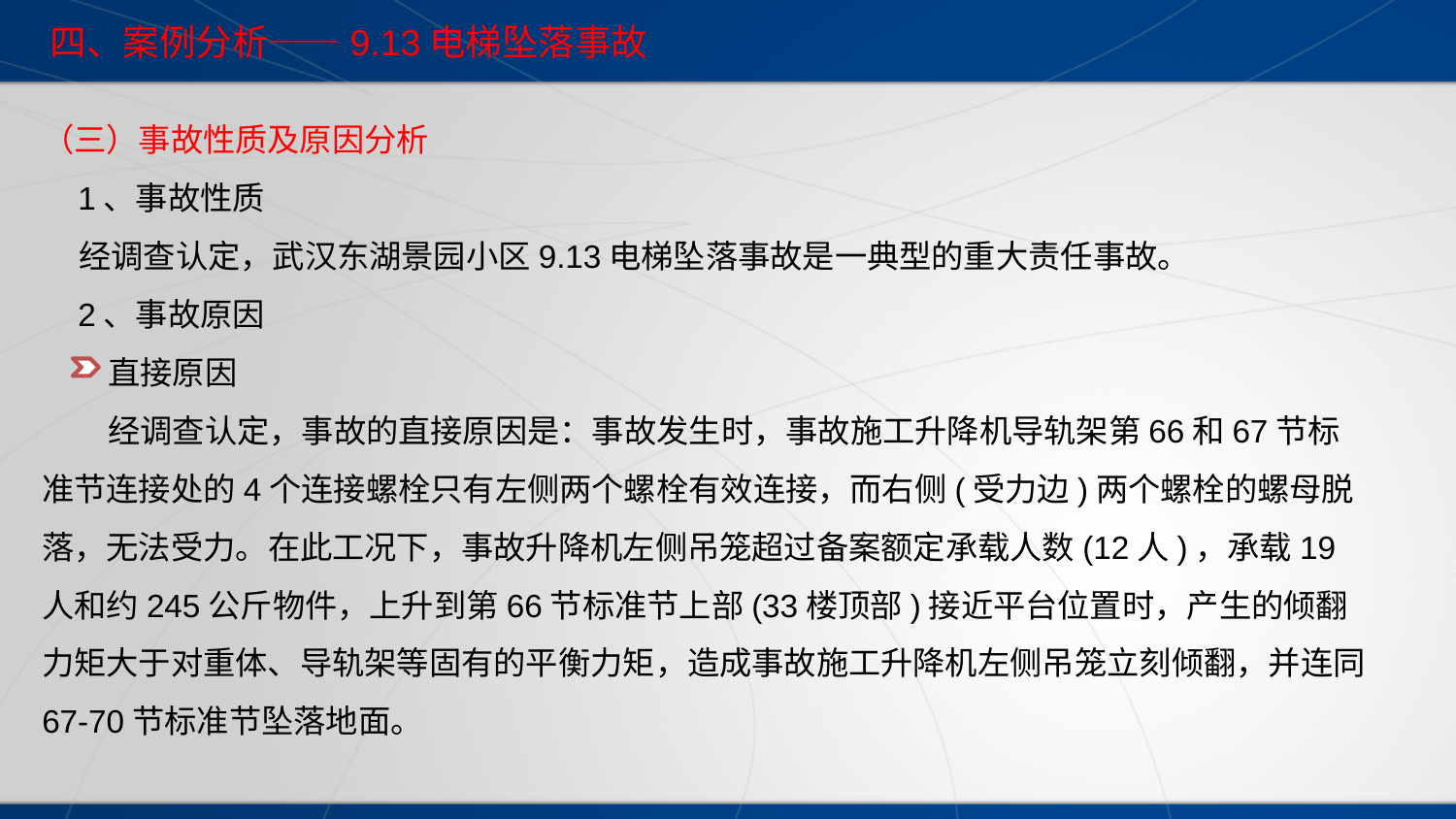

四、案例分析——9.13电梯坠落事故
（三）事故性质及原因分析
    1、事故性质
    经调查认定，武汉东湖景园小区9.13电梯坠落事故是一典型的重大责任事故。
    2、事故原因
        直接原因
        经调查认定，事故的直接原因是：事故发生时，事故施工升降机导轨架第66和67节标准节连接处的4个连接螺栓只有左侧两个螺栓有效连接，而右侧(受力边)两个螺栓的螺母脱落，无法受力。在此工况下，事故升降机左侧吊笼超过备案额定承载人数(12人)，承载19人和约245公斤物件，上升到第66节标准节上部(33楼顶部)接近平台位置时，产生的倾翻力矩大于对重体、导轨架等固有的平衡力矩，造成事故施工升降机左侧吊笼立刻倾翻，并连同67-70节标准节坠落地面。